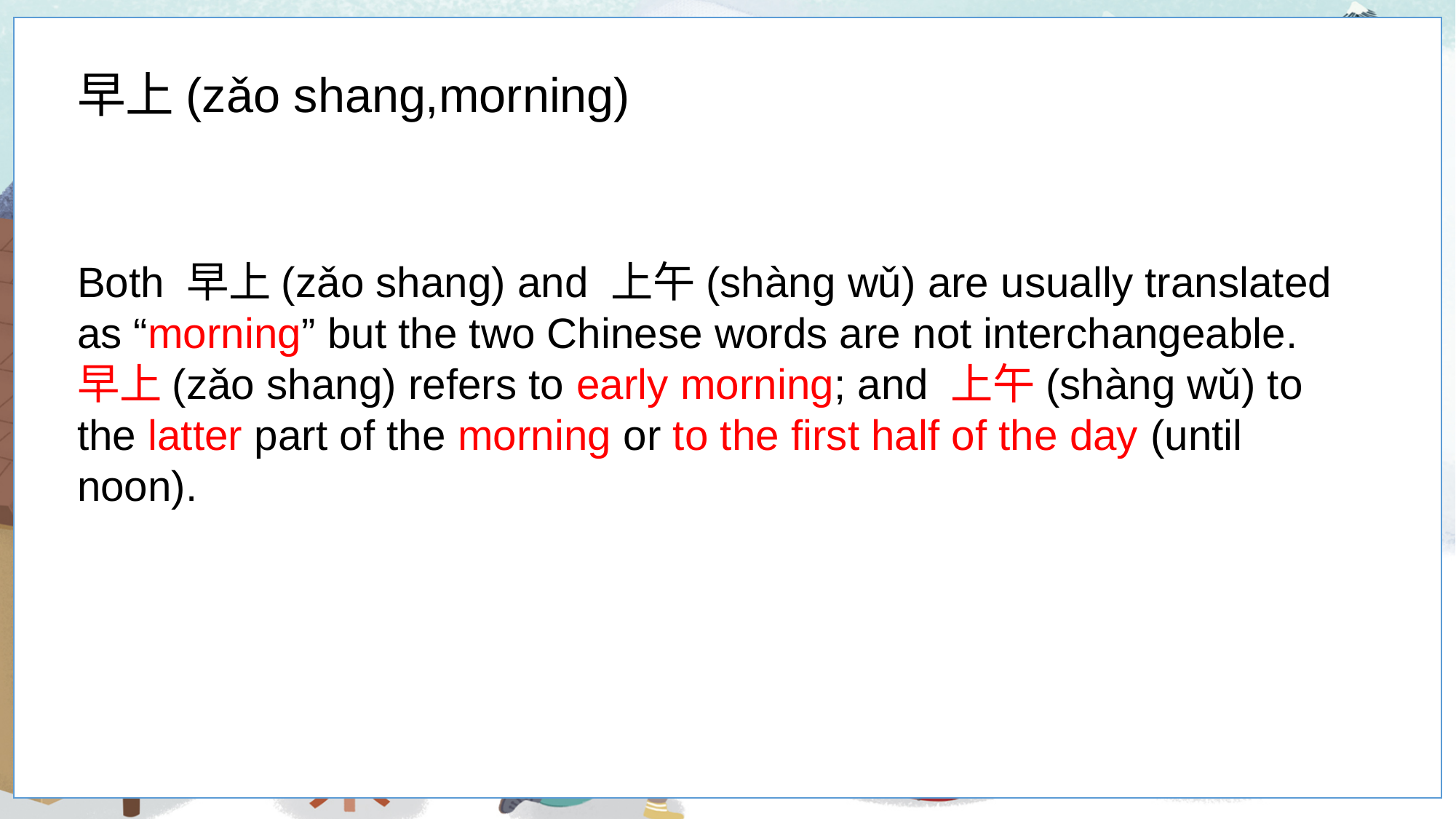

早上(zǎo shang,morning)
Both 早上(zǎo shang) and 上午(shàng wǔ) are usually translated as “morning” but the two Chinese words are not interchangeable. 早上(zǎo shang) refers to early morning; and 上午(shàng wǔ) to the latter part of the morning or to the first half of the day (until noon).